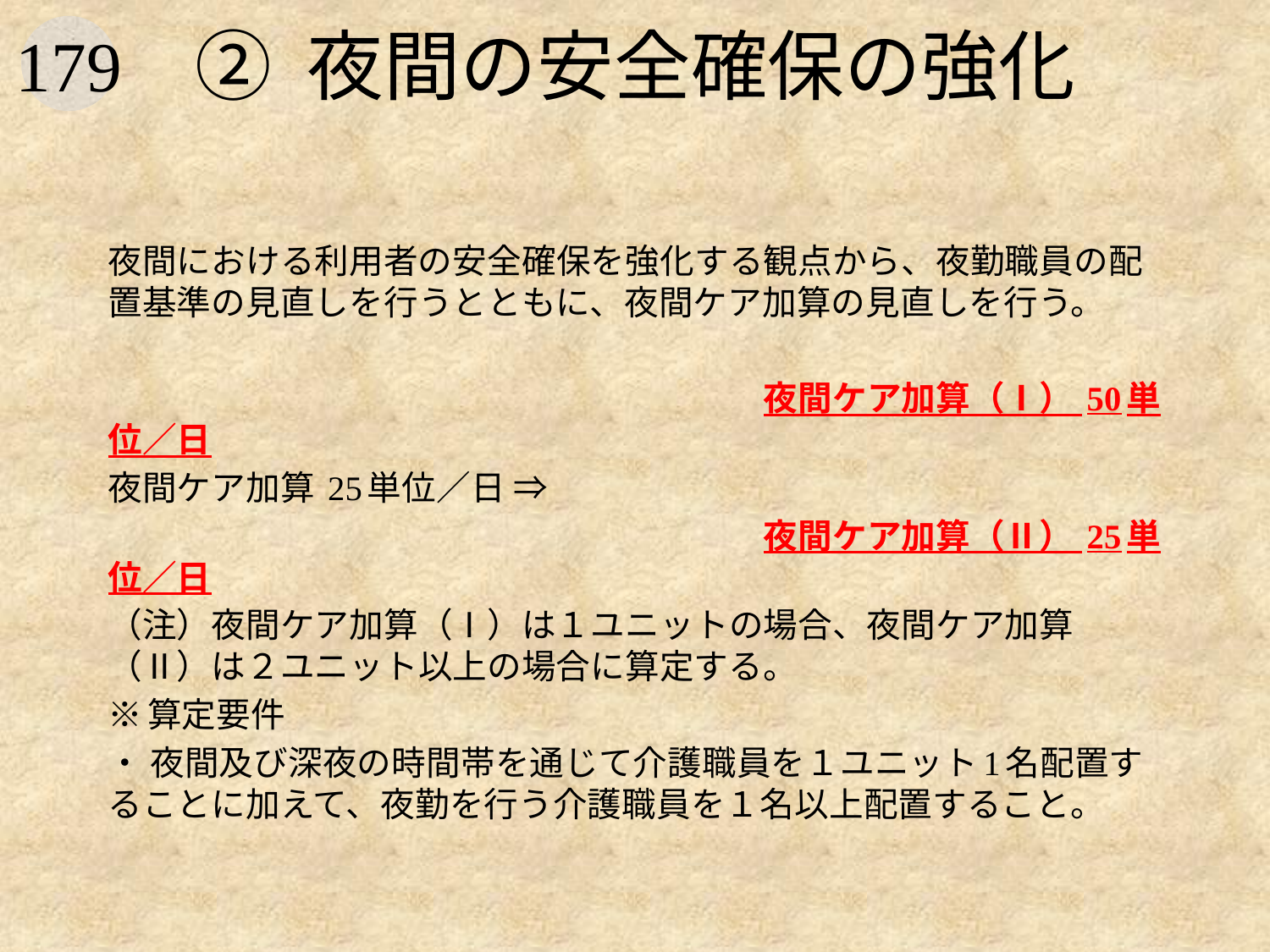

# ② 夜間の安全確保の強化
夜間における利用者の安全確保を強化する観点から、夜勤職員の配置基準の見直しを行うとともに、夜間ケア加算の見直しを行う。

　　　　　　　　　　　　　　　　　　　夜間ケア加算（Ⅰ） 50単位／日
夜間ケア加算 25単位／日 ⇒
　　　　　　　　　　　　　　　　　　　夜間ケア加算（Ⅱ） 25単位／日
（注）夜間ケア加算（Ⅰ）は１ユニットの場合、夜間ケア加算（Ⅱ）は２ユニット以上の場合に算定する。
※算定要件
・ 夜間及び深夜の時間帯を通じて介護職員を１ユニット1名配置することに加えて、夜勤を行う介護職員を１名以上配置すること。